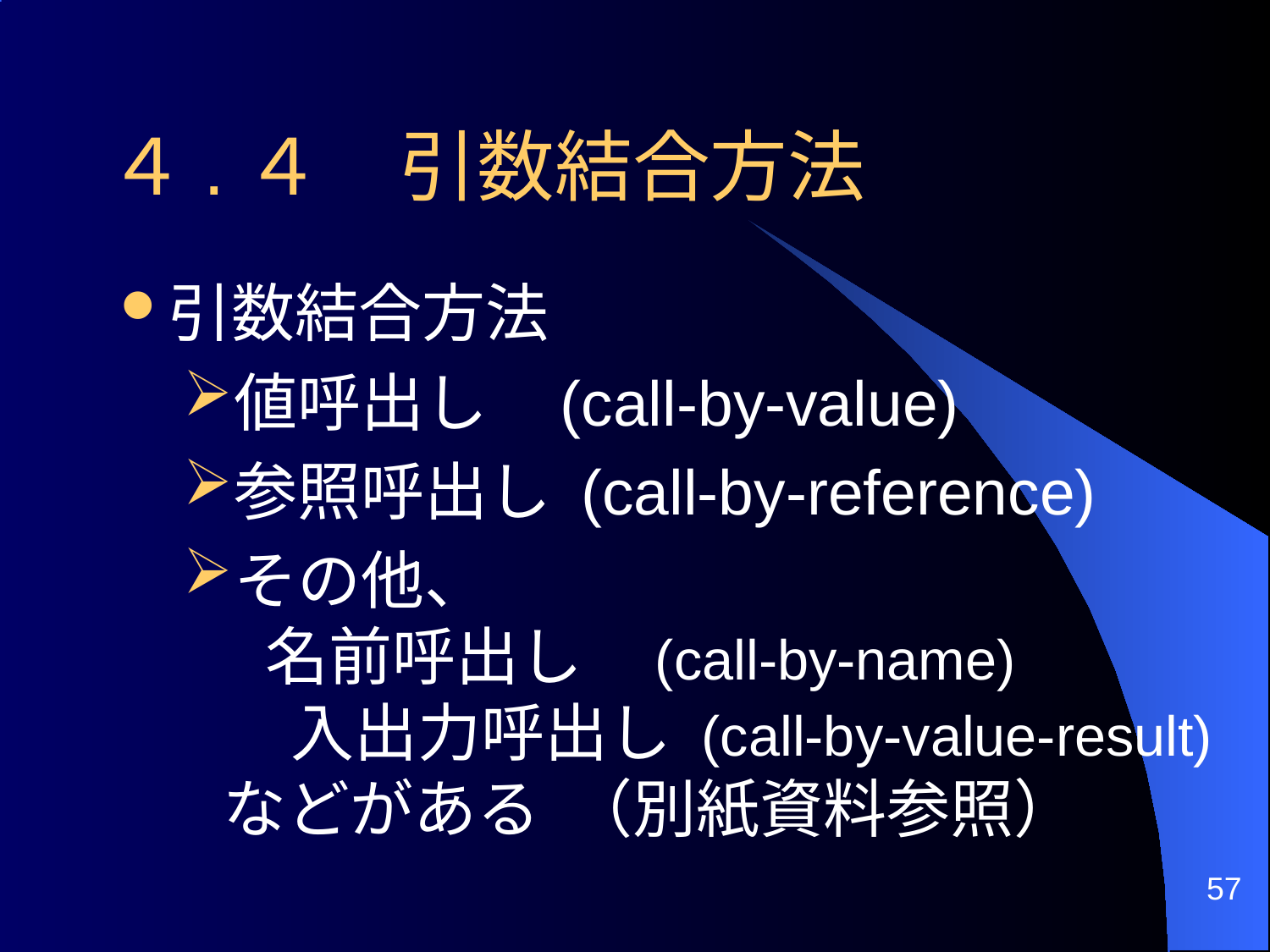

４.４　引数結合方法
引数結合方法
値呼出し    (call-by-value)
参照呼出し (call-by-reference)
その他、
   名前呼出し    (call-by-name)
   入出力呼出し (call-by-value-result)
などがある  （別紙資料参照）
57